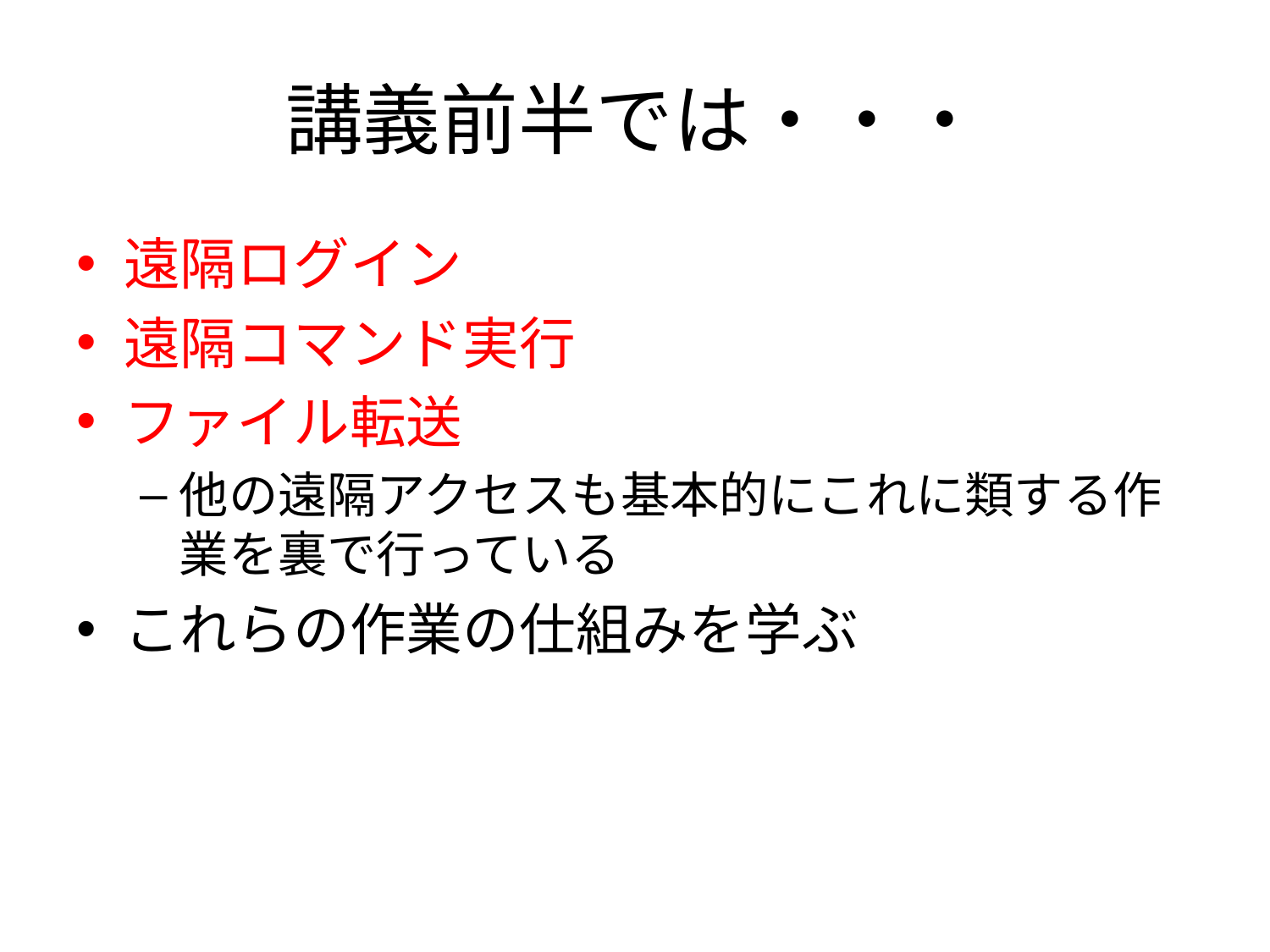

# 講義前半では・・・
遠隔ログイン
遠隔コマンド実行
ファイル転送
他の遠隔アクセスも基本的にこれに類する作業を裏で行っている
これらの作業の仕組みを学ぶ